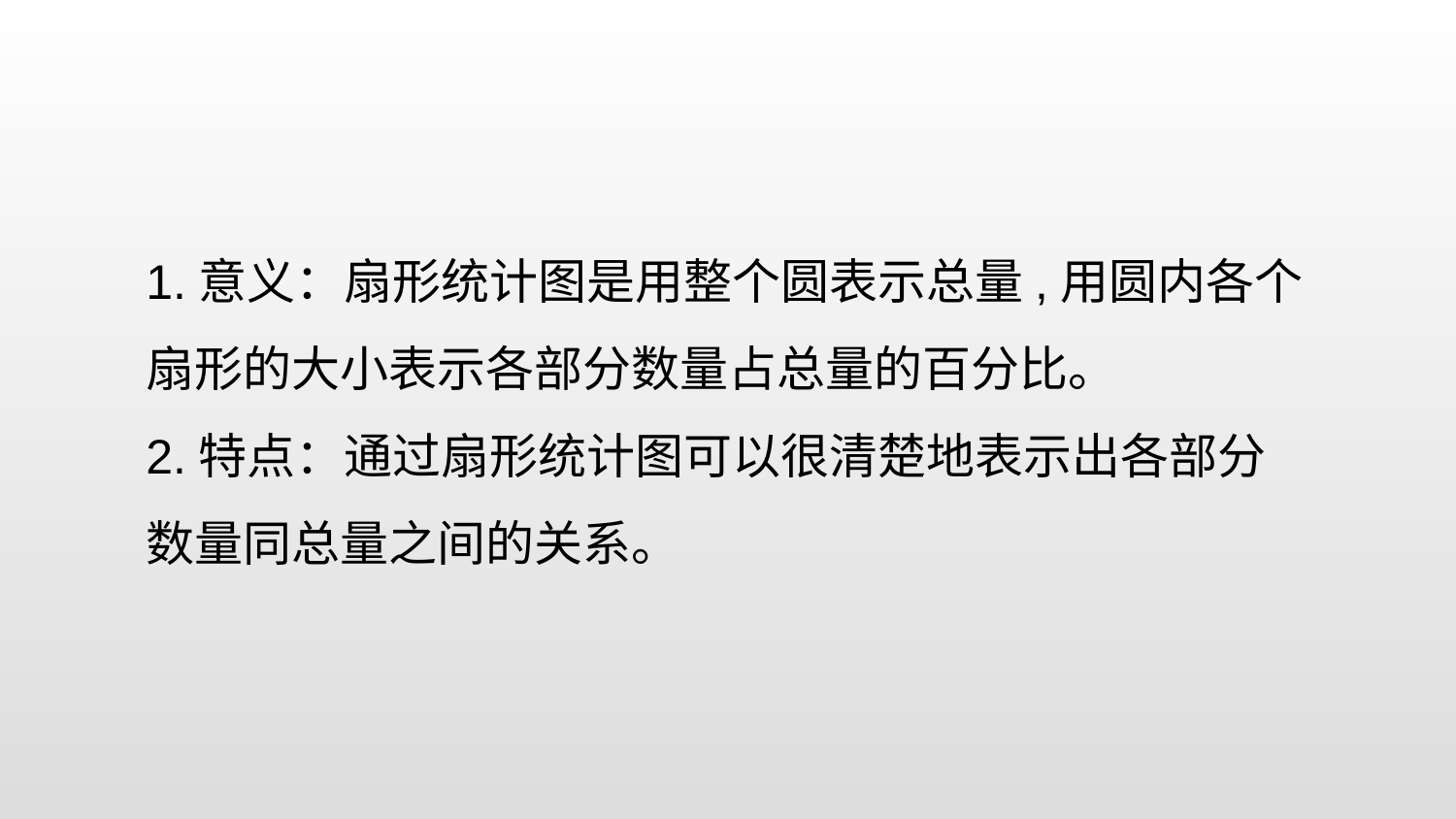

1.意义：扇形统计图是用整个圆表示总量,用圆内各个扇形的大小表示各部分数量占总量的百分比。
2.特点：通过扇形统计图可以很清楚地表示出各部分数量同总量之间的关系。